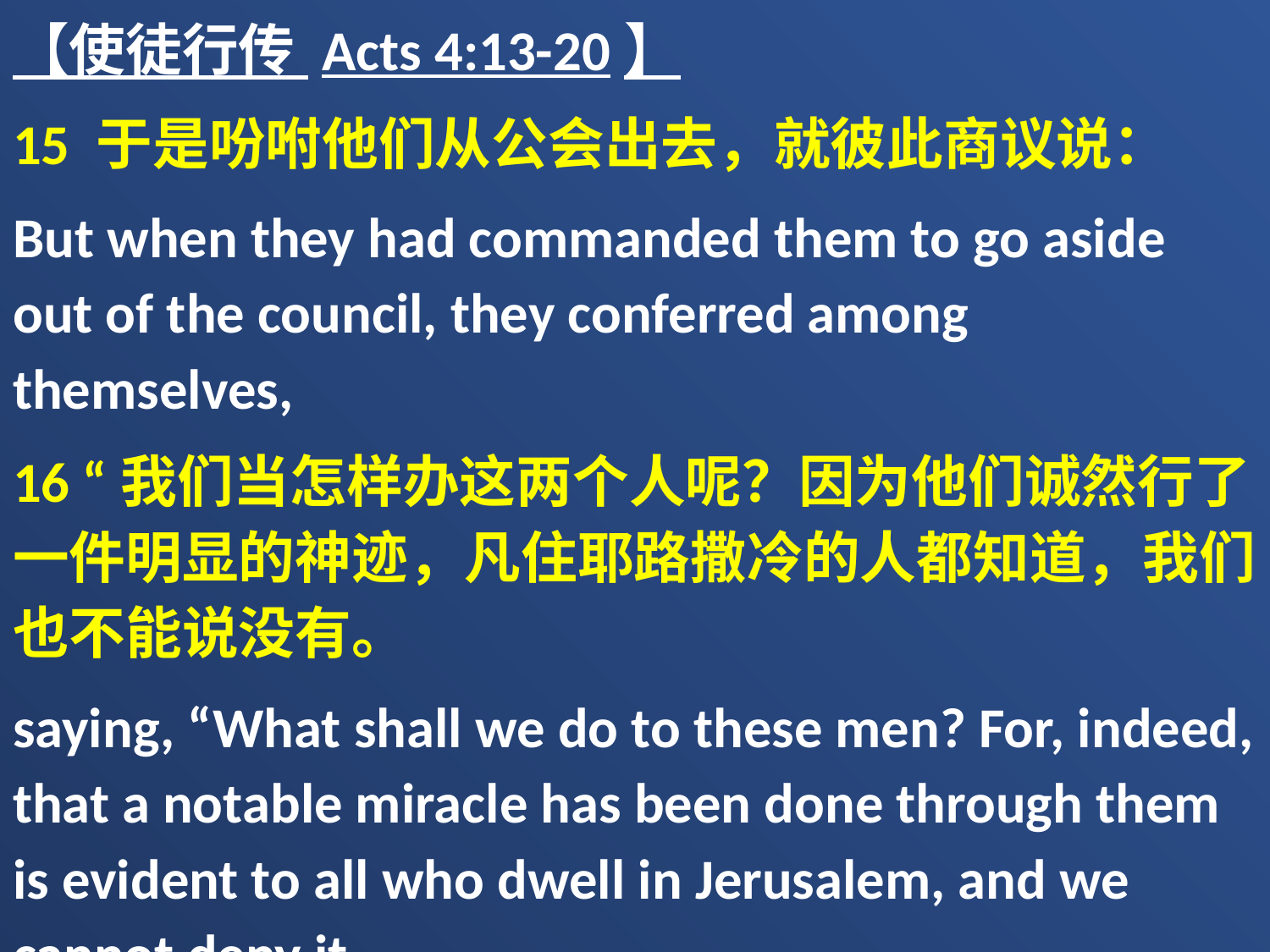

【使徒行传 Acts 4:13-20】
15 于是吩咐他们从公会出去，就彼此商议说：
But when they had commanded them to go aside out of the council, they conferred among themselves,
16 “我们当怎样办这两个人呢？因为他们诚然行了一件明显的神迹，凡住耶路撒冷的人都知道，我们也不能说没有。
saying, “What shall we do to these men? For, indeed, that a notable miracle has been done through them is evident to all who dwell in Jerusalem, and we cannot deny it.